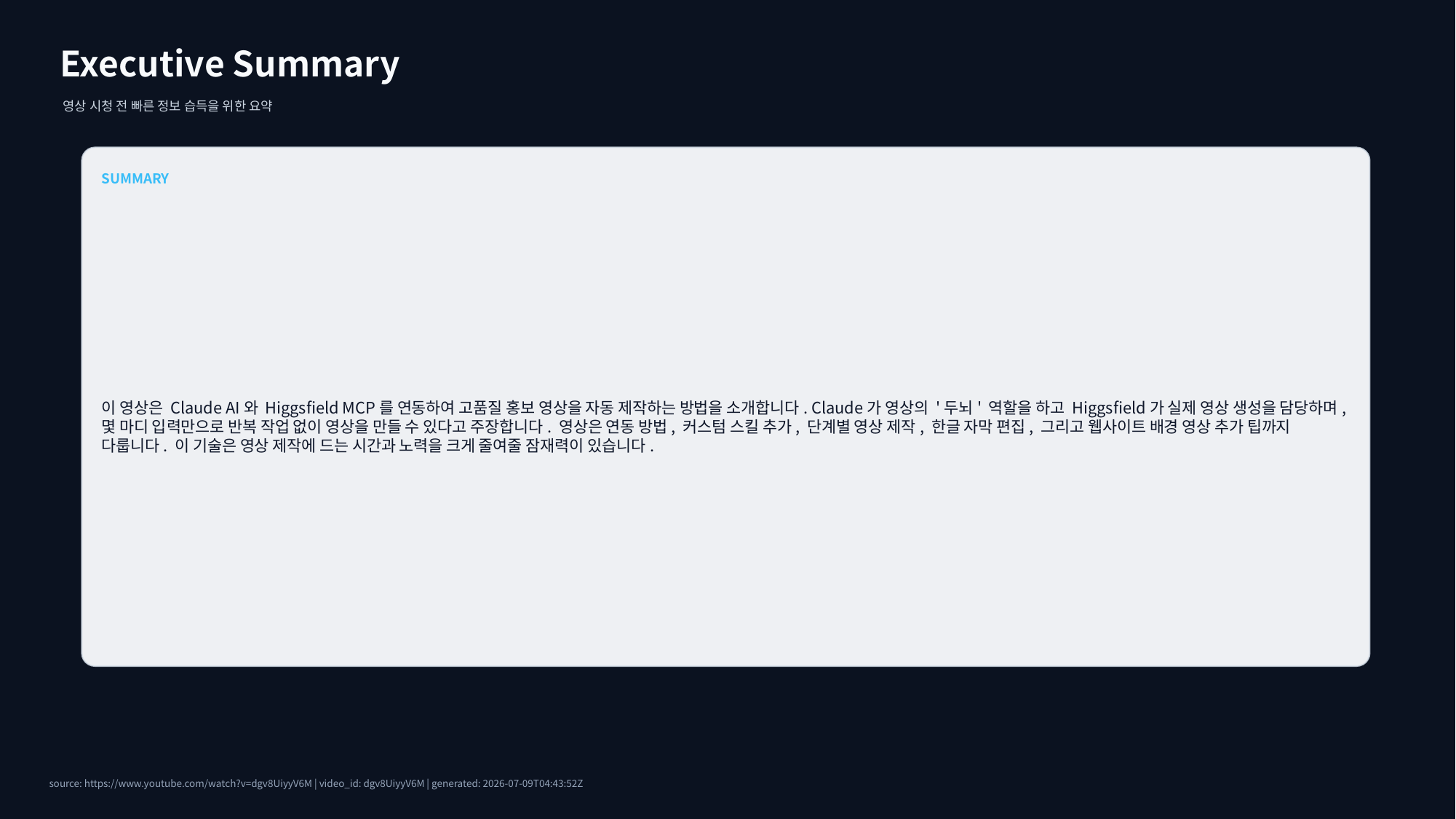

Executive Summary
영상 시청 전 빠른 정보 습득을 위한 요약

SUMMARY
이 영상은 Claude AI와 Higgsfield MCP를 연동하여 고품질 홍보 영상을 자동 제작하는 방법을 소개합니다. Claude가 영상의 '두뇌' 역할을 하고 Higgsfield가 실제 영상 생성을 담당하며, 몇 마디 입력만으로 반복 작업 없이 영상을 만들 수 있다고 주장합니다. 영상은 연동 방법, 커스텀 스킬 추가, 단계별 영상 제작, 한글 자막 편집, 그리고 웹사이트 배경 영상 추가 팁까지 다룹니다. 이 기술은 영상 제작에 드는 시간과 노력을 크게 줄여줄 잠재력이 있습니다.
source: https://www.youtube.com/watch?v=dgv8UiyyV6M | video_id: dgv8UiyyV6M | generated: 2026-07-09T04:43:52Z